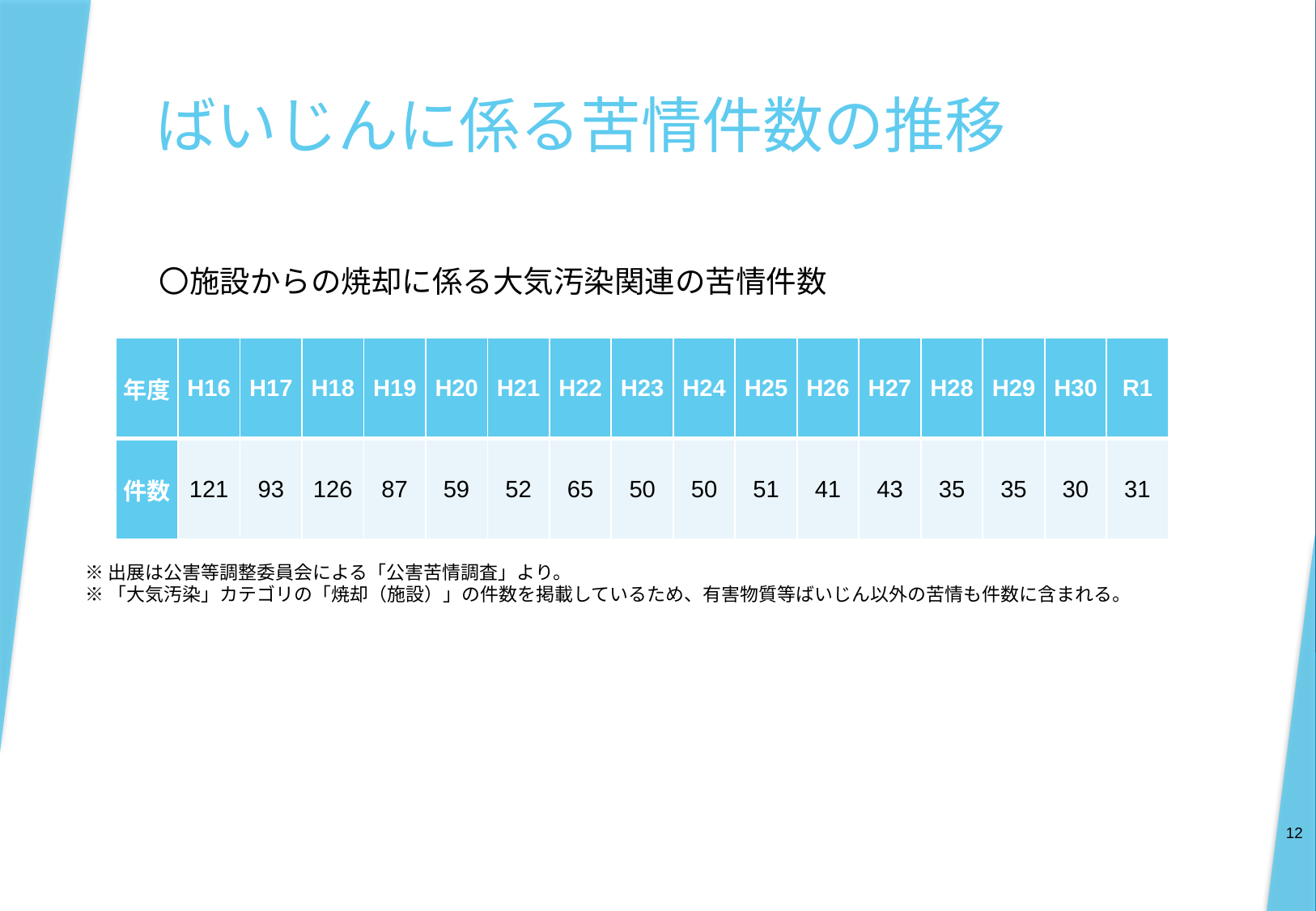

# ばいじんに係る苦情件数の推移
〇施設からの焼却に係る大気汚染関連の苦情件数
| 年度 | H16 | H17 | H18 | H19 | H20 | H21 | H22 | H23 | H24 | H25 | H26 | H27 | H28 | H29 | H30 | R1 |
| --- | --- | --- | --- | --- | --- | --- | --- | --- | --- | --- | --- | --- | --- | --- | --- | --- |
| 件数 | 121 | 93 | 126 | 87 | 59 | 52 | 65 | 50 | 50 | 51 | 41 | 43 | 35 | 35 | 30 | 31 |

※出展は公害等調整委員会による「公害苦情調査」より。
※「大気汚染」カテゴリの「焼却（施設）」の件数を掲載しているため、有害物質等ばいじん以外の苦情も件数に含まれる。
12